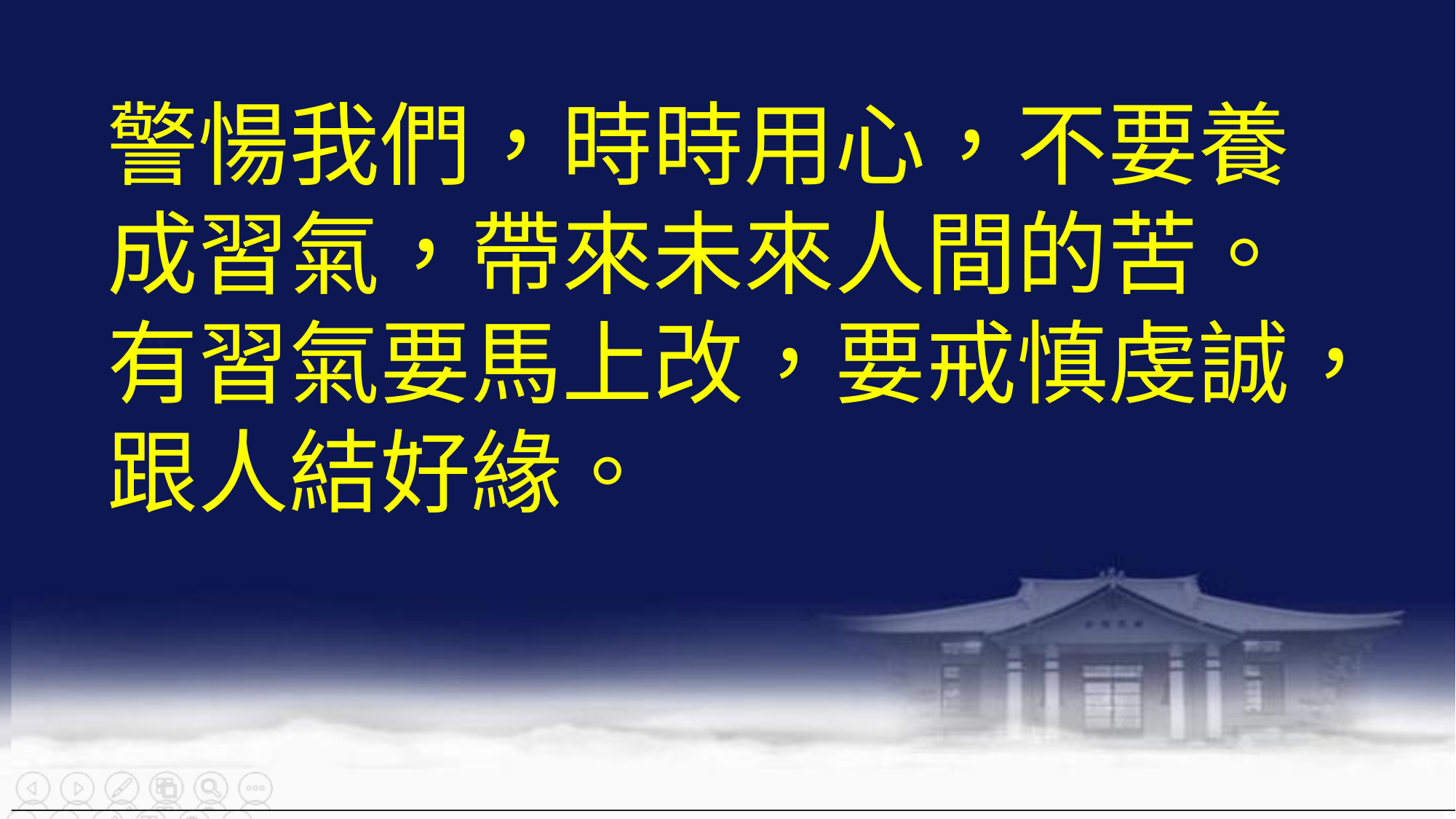

警愓我們，時時用心，不要養成習氣，帶來未來人間的苦。有習氣要馬上改，要戒慎虔誠，跟人結好緣。